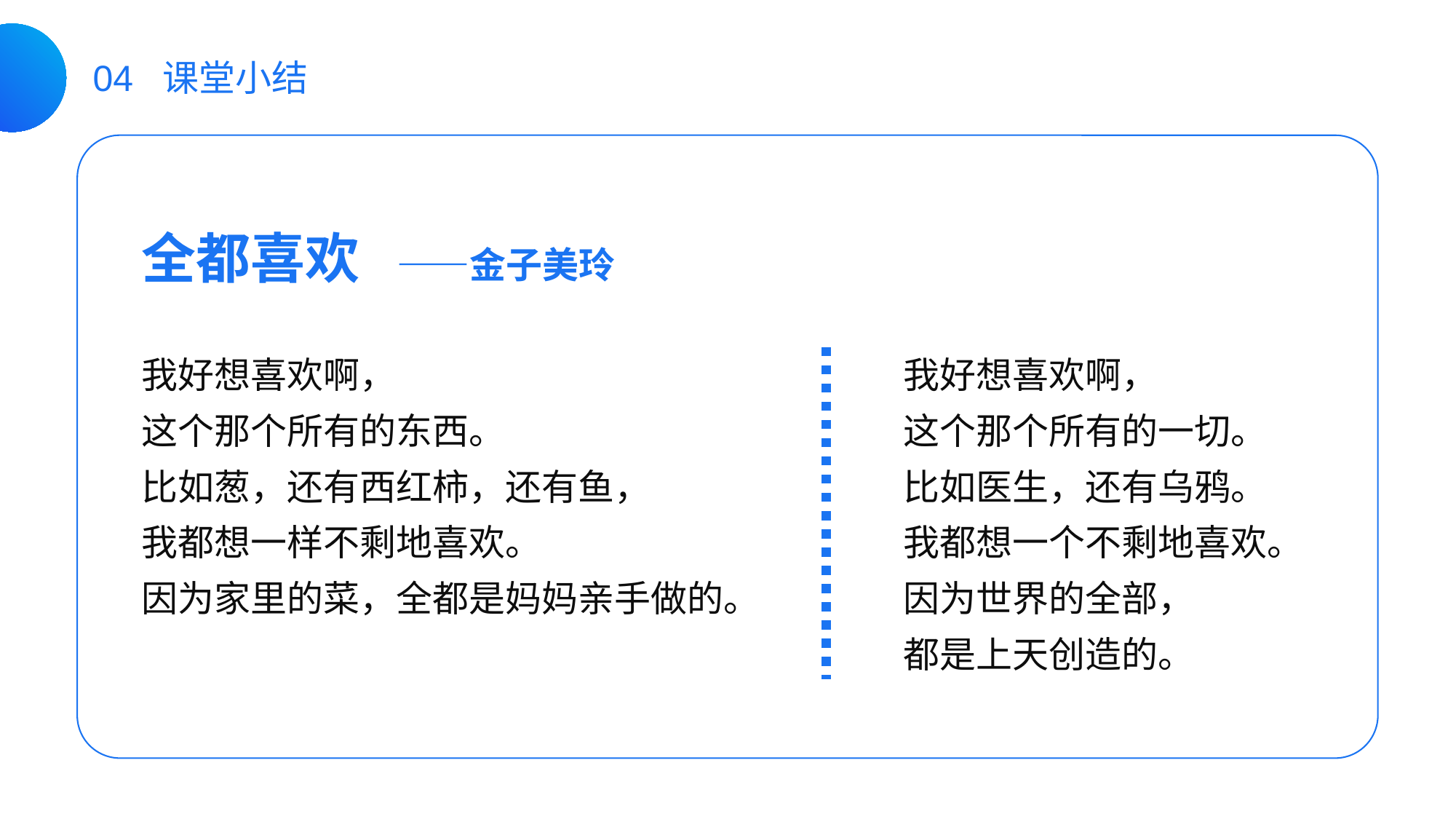

04  课堂小结

全都喜欢   ——金子美玲
我好想喜欢啊，
这个那个所有的东西。
比如葱，还有西红柿，还有鱼，
我都想一样不剩地喜欢。
因为家里的菜，全都是妈妈亲手做的。
我好想喜欢啊，
这个那个所有的一切。
比如医生，还有乌鸦。
我都想一个不剩地喜欢。
因为世界的全部，
都是上天创造的。